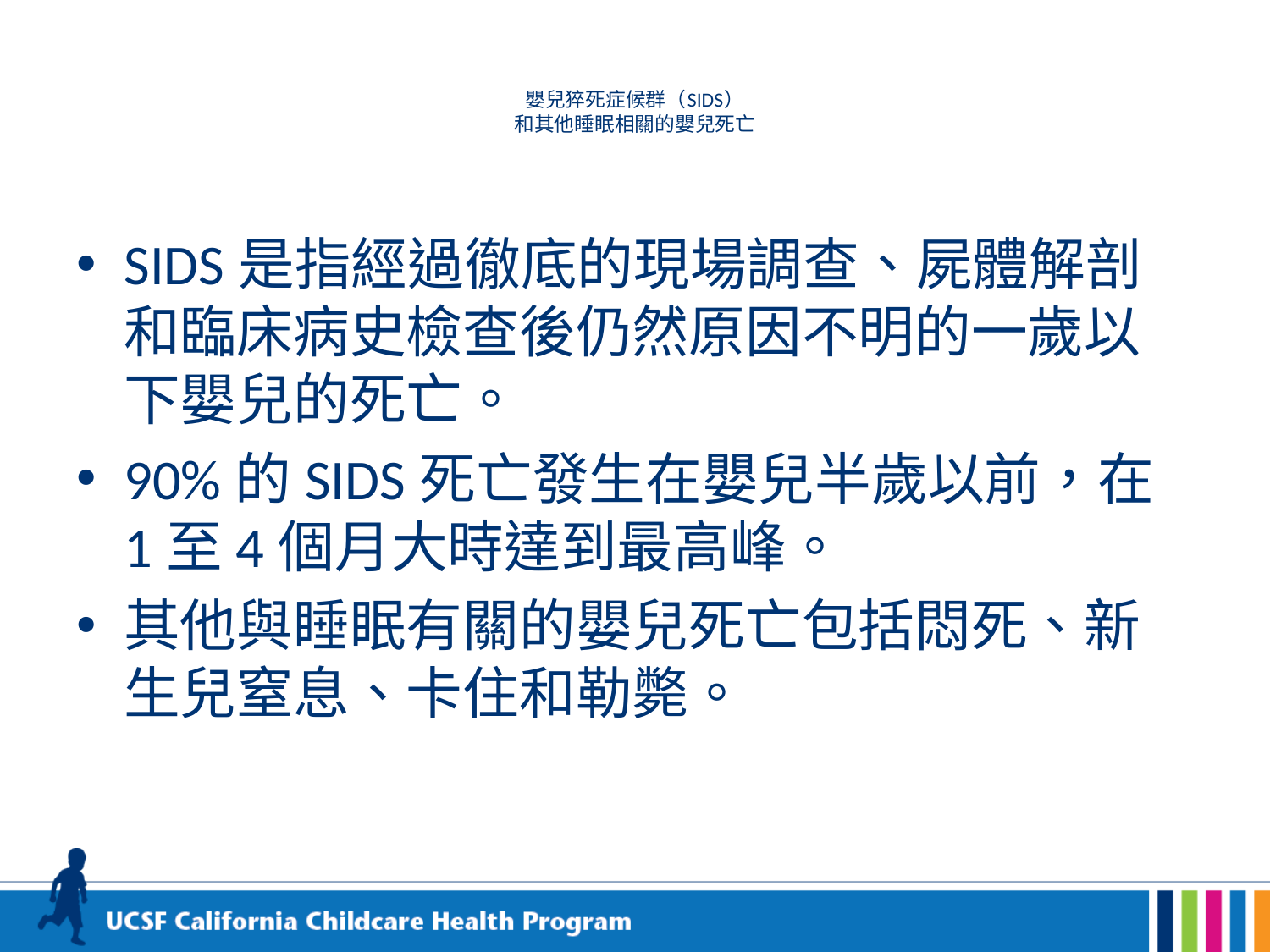

# 嬰兒猝死症候群（SIDS） 和其他睡眠相關的嬰兒死亡
SIDS是指經過徹底的現場調查、屍體解剖和臨床病史檢查後仍然原因不明的一歲以下嬰兒的死亡。
90%的SIDS死亡發生在嬰兒半歲以前，在1至4個月大時達到最高峰。
其他與睡眠有關的嬰兒死亡包括悶死、新生兒窒息、卡住和勒斃。